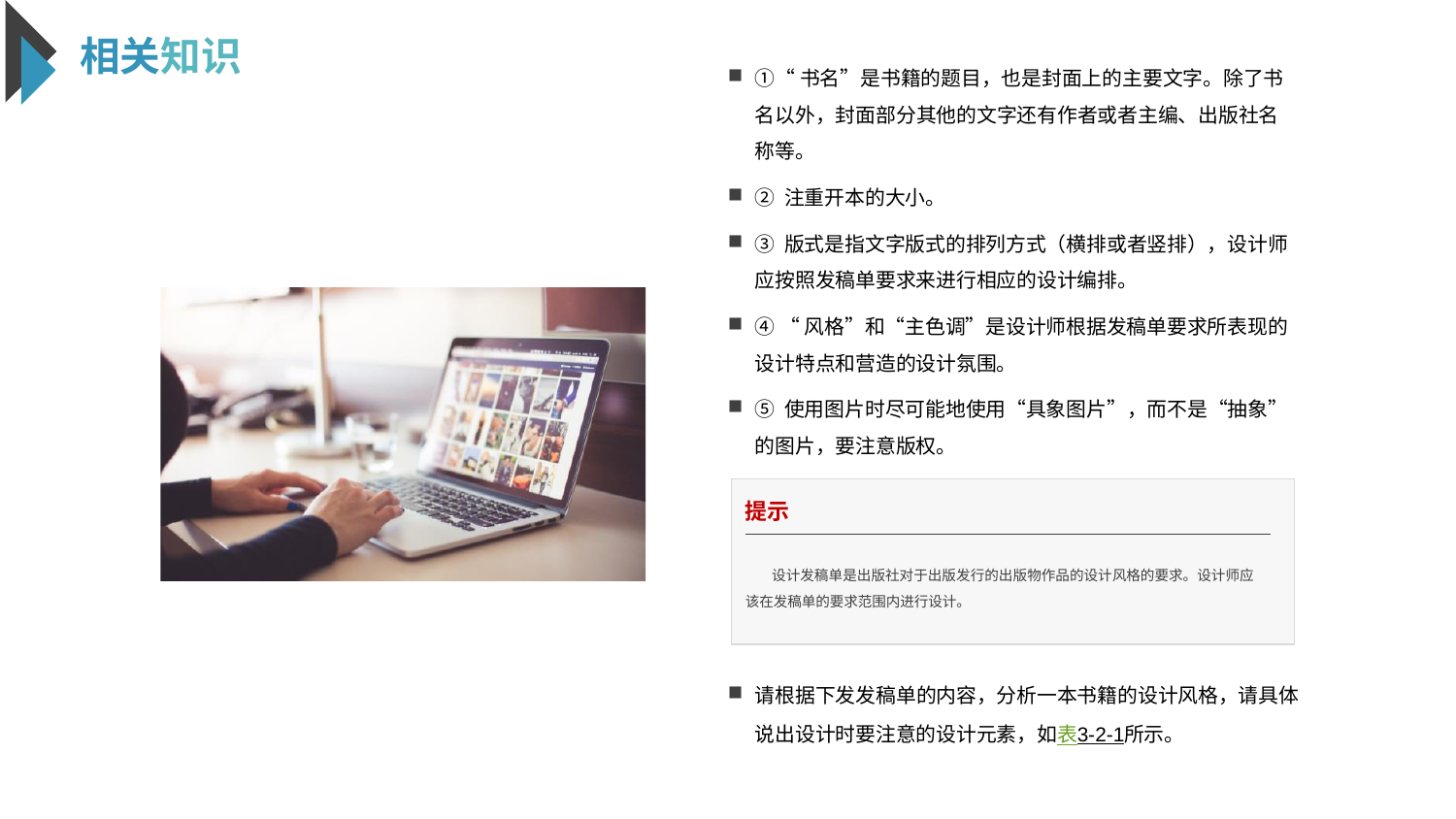

相关知识

①“书名”是书籍的题目，也是封面上的主要文字。除了书名以外，封面部分其他的文字还有作者或者主编、出版社名称等。
② 注重开本的大小。
③ 版式是指文字版式的排列方式（横排或者竖排），设计师应按照发稿单要求来进行相应的设计编排。
④ “风格”和“主色调”是设计师根据发稿单要求所表现的设计特点和营造的设计氛围。
⑤ 使用图片时尽可能地使用“具象图片”，而不是“抽象”的图片，要注意版权。

提示
       设计发稿单是出版社对于出版发行的出版物作品的设计风格的要求。设计师应该在发稿单的要求范围内进行设计。
请根据下发发稿单的内容，分析一本书籍的设计风格，请具体说出设计时要注意的设计元素，如表3-2-1所示。